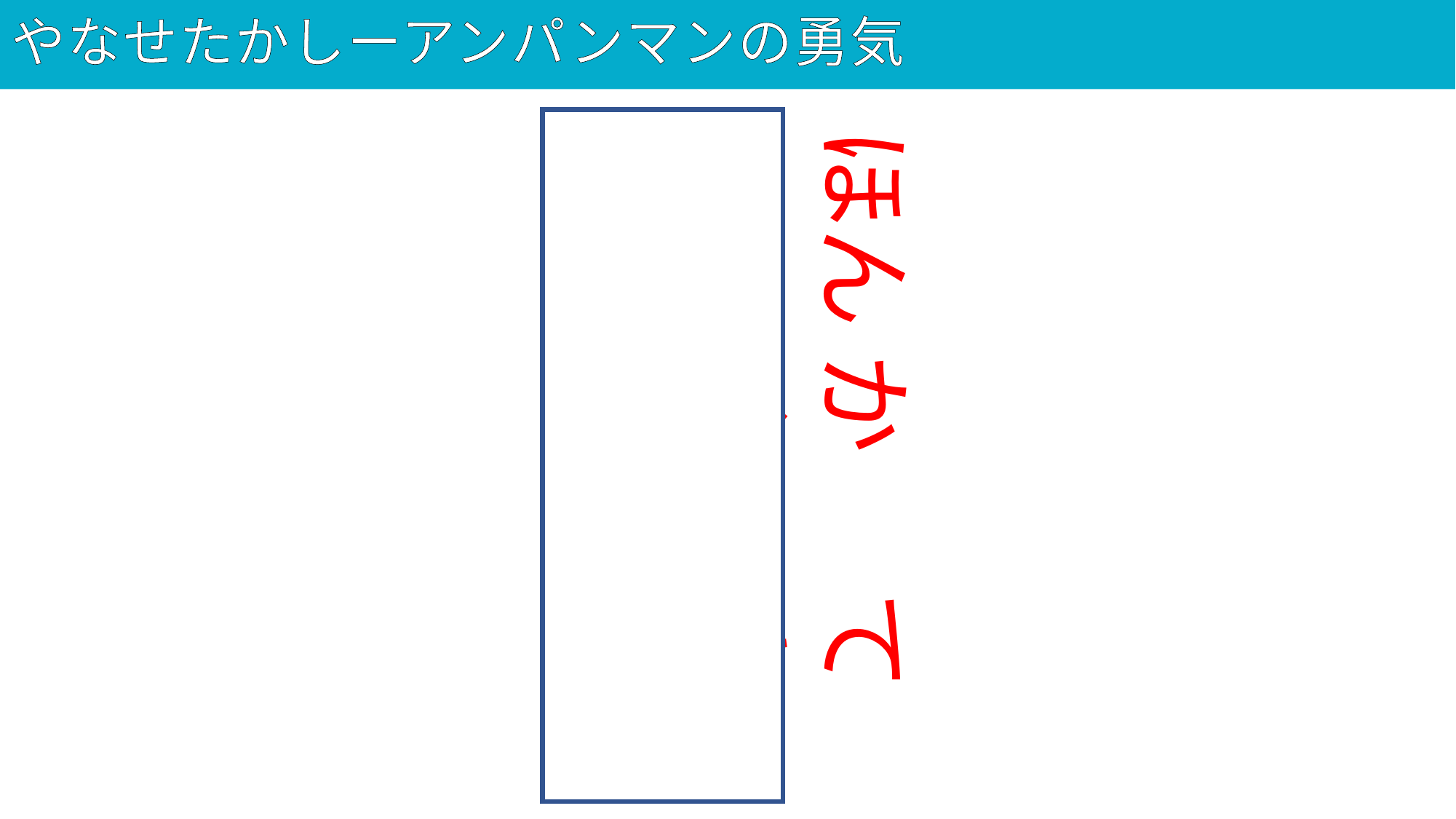

# やなせたかしーアンパンマンの勇気
64
本格的

ほん
かく
てき